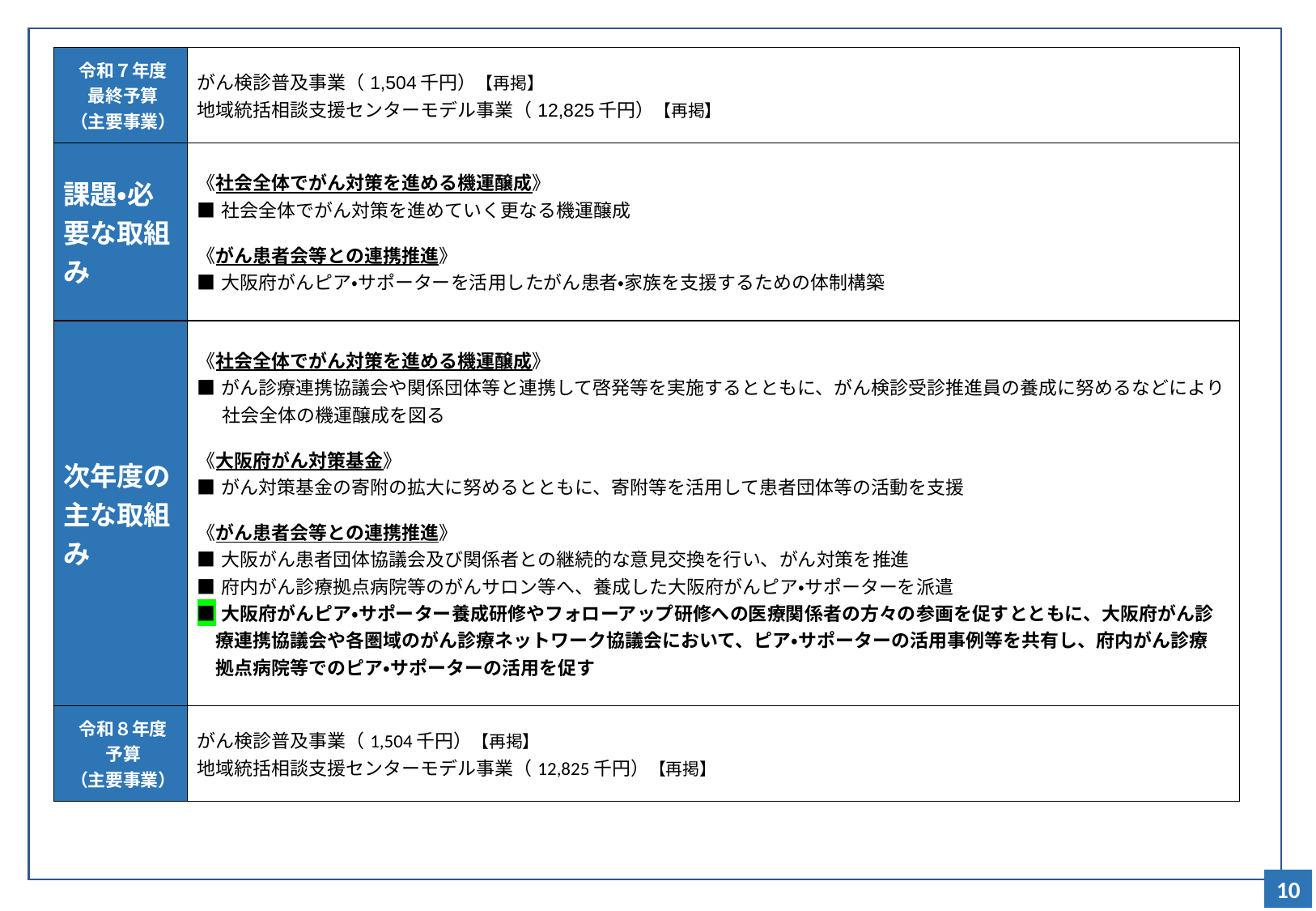

| 令和７年度 最終予算 （主要事業） | がん検診普及事業（1,504千円）【再掲】 地域統括相談支援センターモデル事業（12,825千円）【再掲】 |
| --- | --- |
| 課題・必要な取組み | 《社会全体でがん対策を進める機運醸成》 ■社会全体でがん対策を進めていく更なる機運醸成 《がん患者会等との連携推進》 ■大阪府がんピア・サポーターを活用したがん患者・家族を支援するための体制構築 |
| 次年度の主な取組み | 《社会全体でがん対策を進める機運醸成》 ■がん診療連携協議会や関係団体等と連携して啓発等を実施するとともに、がん検診受診推進員の養成に努めるなどにより社会全体の機運醸成を図る 《大阪府がん対策基金》 ■がん対策基金の寄附の拡大に努めるとともに、寄附等を活用して患者団体等の活動を支援 《がん患者会等との連携推進》 ■大阪がん患者団体協議会及び関係者との継続的な意見交換を行い、がん対策を推進 ■府内がん診療拠点病院等のがんサロン等へ、養成した大阪府がんピア・サポーターを派遣 ■大阪府がんピア・サポーター養成研修やフォローアップ研修への医療関係者の方々の参画を促すとともに、大阪府がん診 　療連携協議会や各圏域のがん診療ネットワーク協議会において、ピア・サポーターの活用事例等を共有し、府内がん診療 　拠点病院等でのピア・サポーターの活用を促す |
| 令和８年度 予算 （主要事業） | がん検診普及事業（1,504千円）【再掲】 地域統括相談支援センターモデル事業（12,825千円）【再掲】 |
10